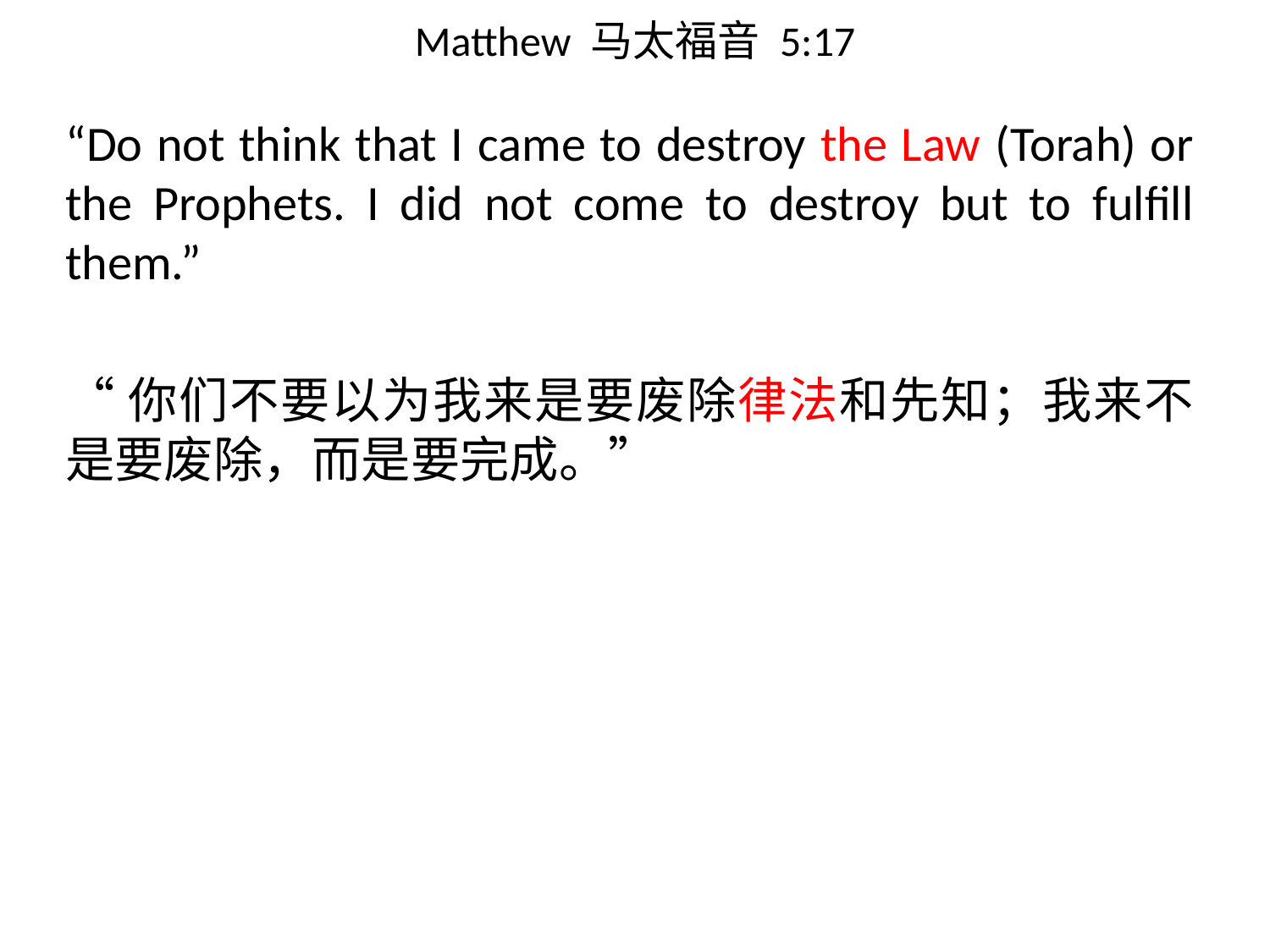

# Matthew 马太福音 5:17
“Do not think that I came to destroy the Law (Torah) or the Prophets. I did not come to destroy but to fulfill them.”

“你们不要以为我来是要废除律法和先知；我来不是要废除，而是要完成。”